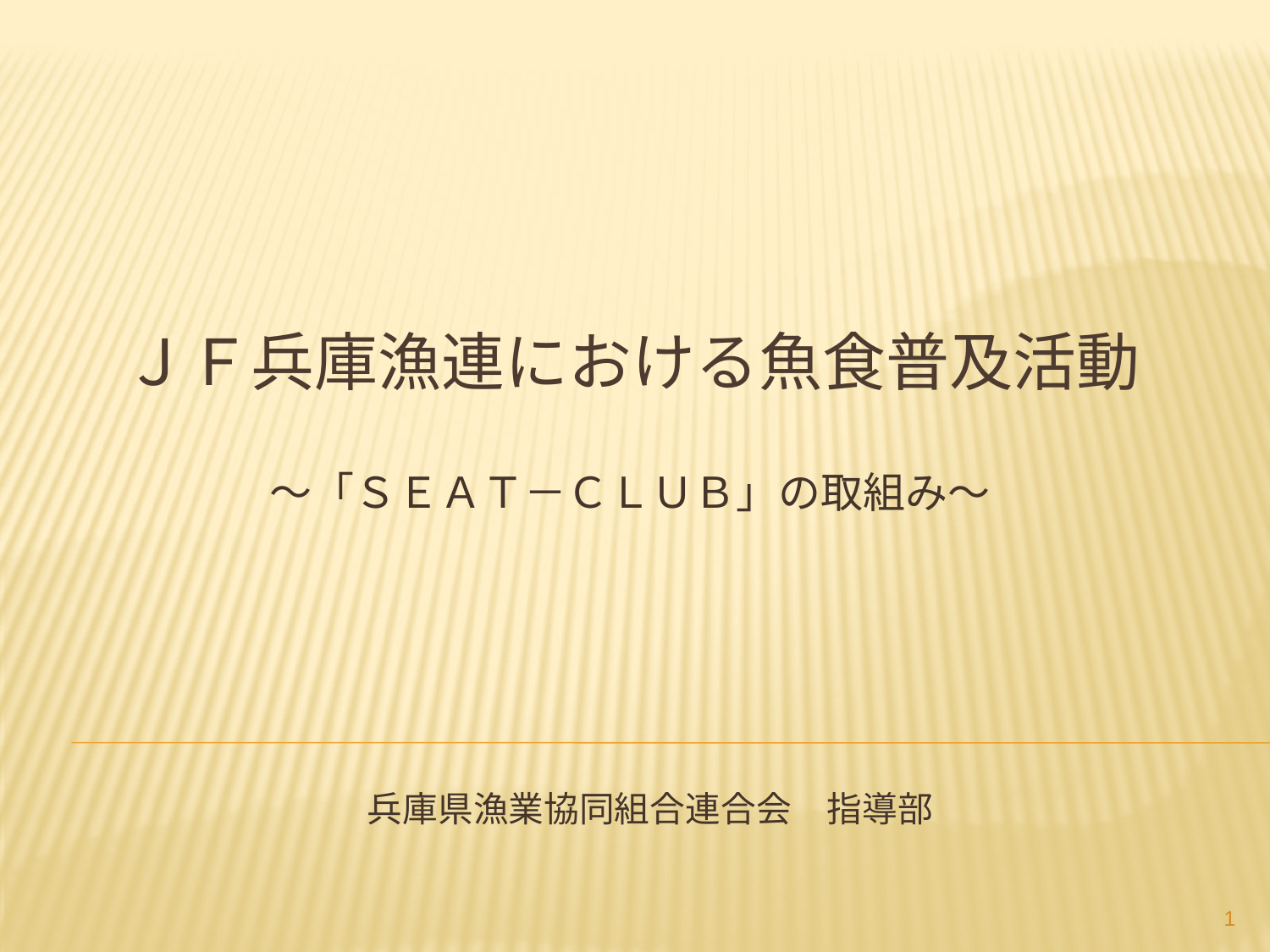

# ＪＦ兵庫漁連における魚食普及活動
～「ＳＥＡＴ－ＣＬＵＢ」の取組み～
兵庫県漁業協同組合連合会　指導部
1